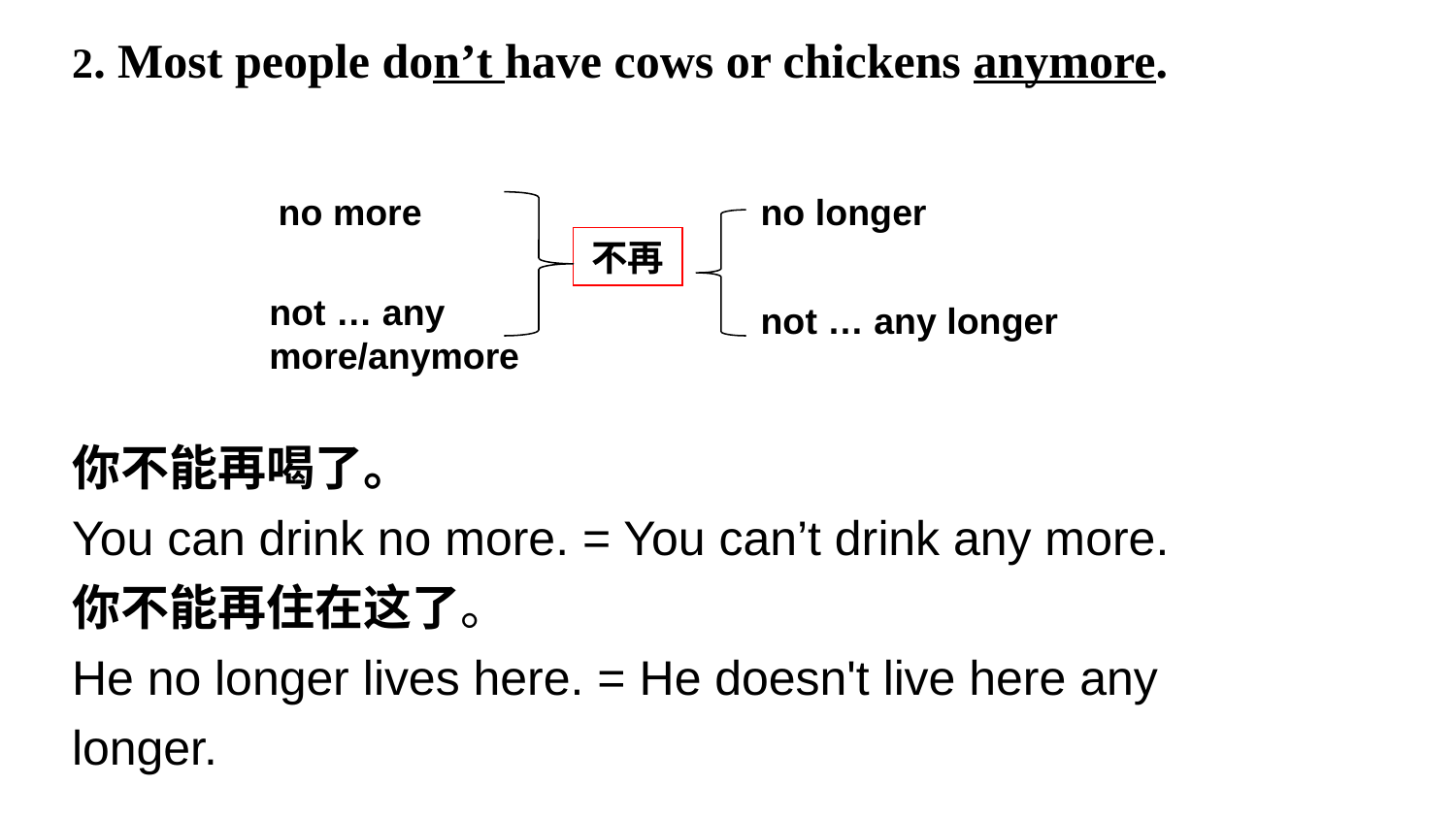

2. Most people don’t have cows or chickens anymore.

你不能再喝了。
You can drink no more. = You can’t drink any more.
你不能再住在这了。
He no longer lives here. = He doesn't live here any longer.
no more
no longer

不再
not … any more/anymore
not … any longer